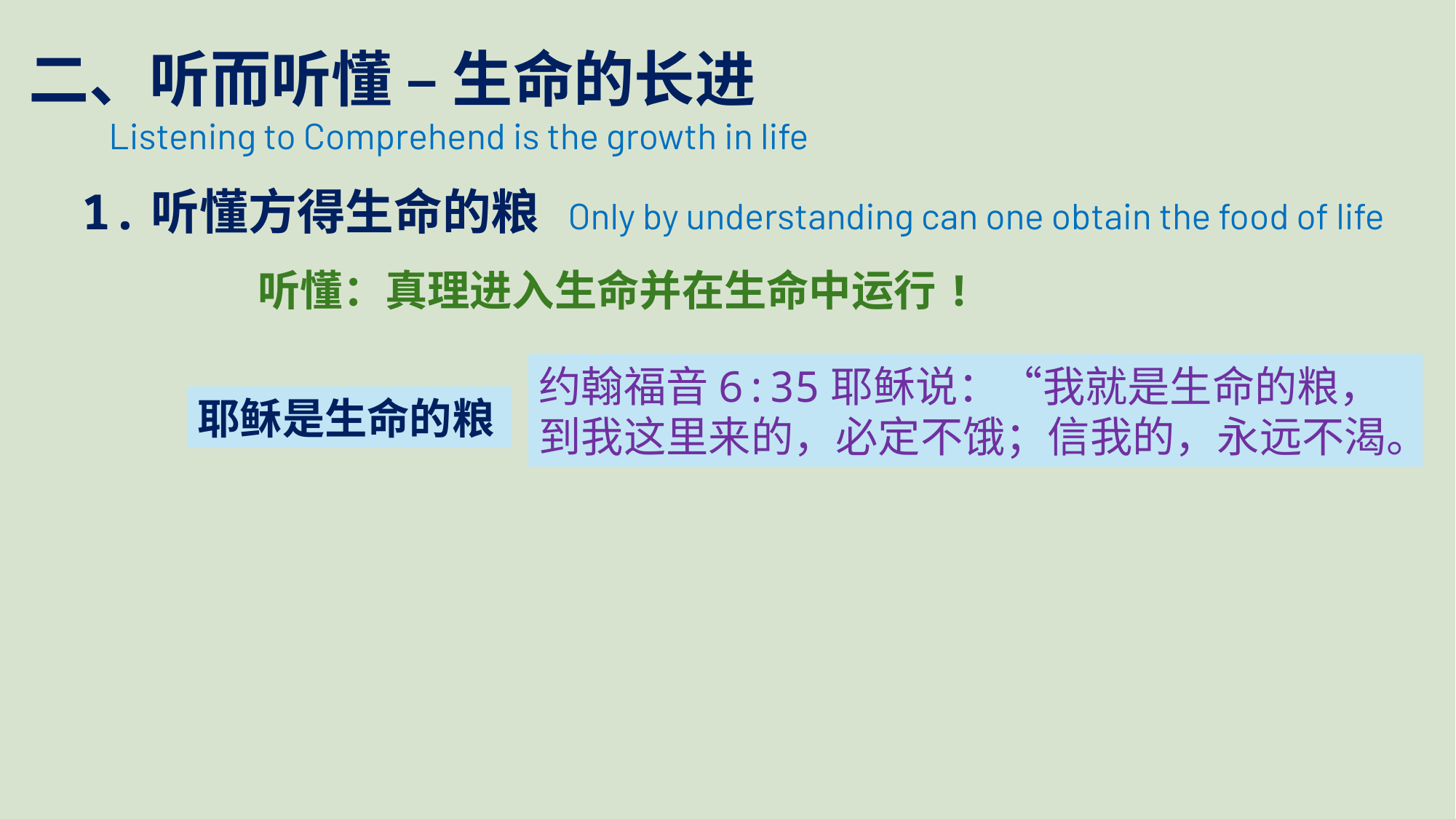

二、听而听懂 – 生命的长进
           Listening to Comprehend is the growth in life
1.听懂方得生命的粮  Only by understanding can one obtain the food of life
听懂：真理进入生命并在生命中运行!
约翰福音6:35耶稣说：“我就是生命的粮，到我这里来的，必定不饿；信我的，永远不渴。
耶稣是生命的粮